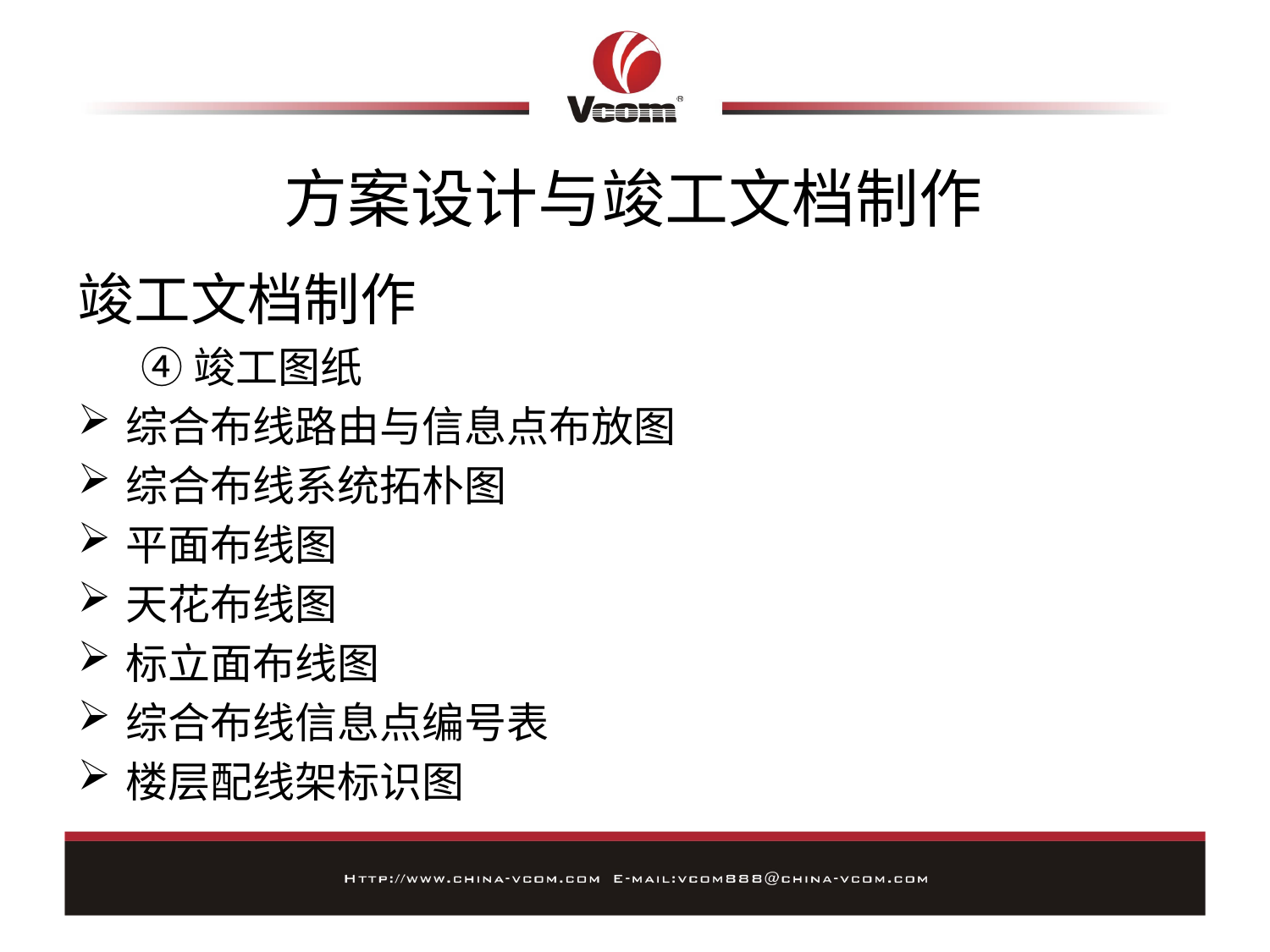

# 方案设计与竣工文档制作
竣工文档制作
④竣工图纸
综合布线路由与信息点布放图
综合布线系统拓朴图
平面布线图
天花布线图
标立面布线图
综合布线信息点编号表
楼层配线架标识图